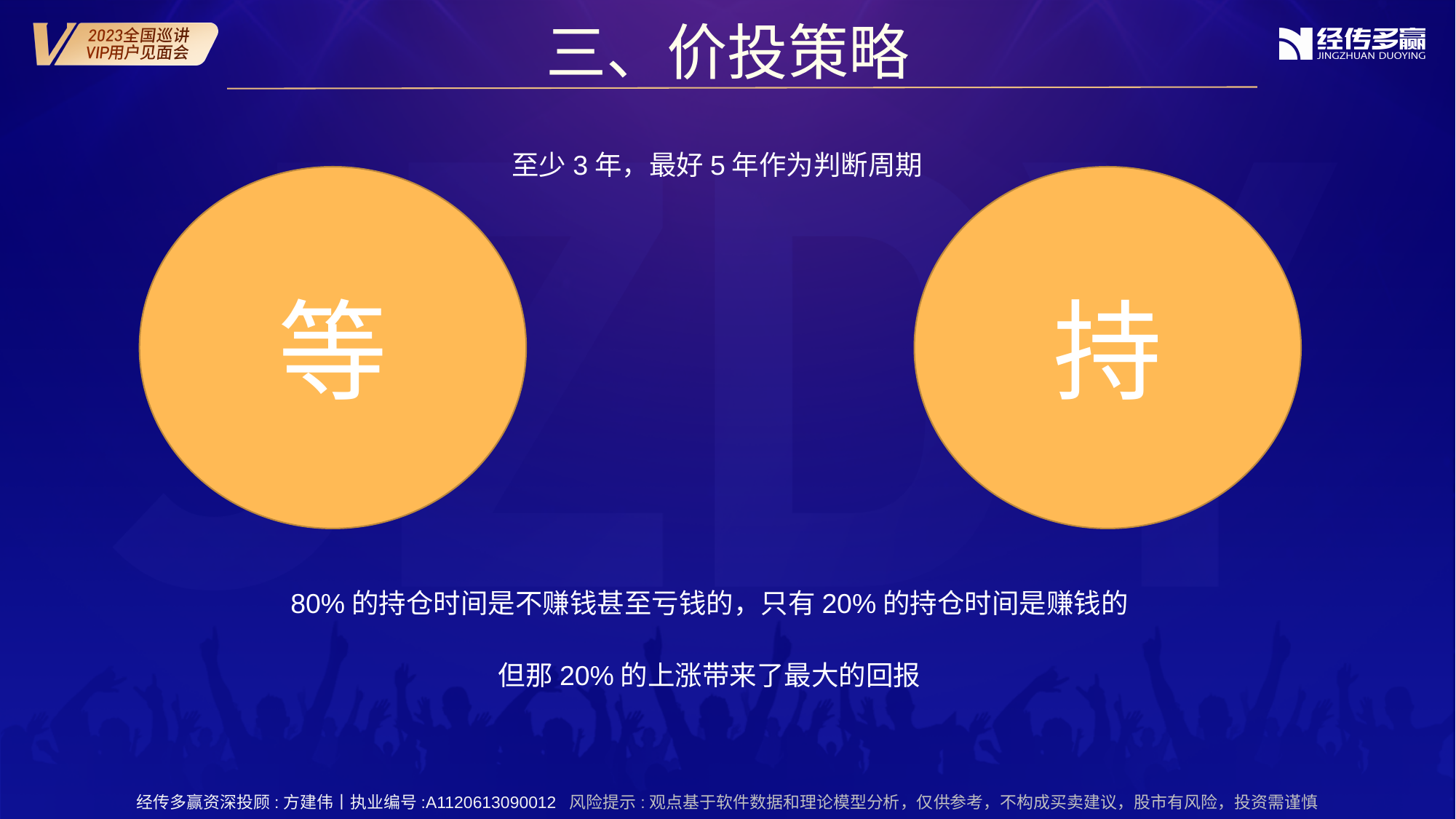

三、价投策略
至少3年，最好5年作为判断周期
等
持
80%的持仓时间是不赚钱甚至亏钱的，只有20%的持仓时间是赚钱的

但那20%的上涨带来了最大的回报